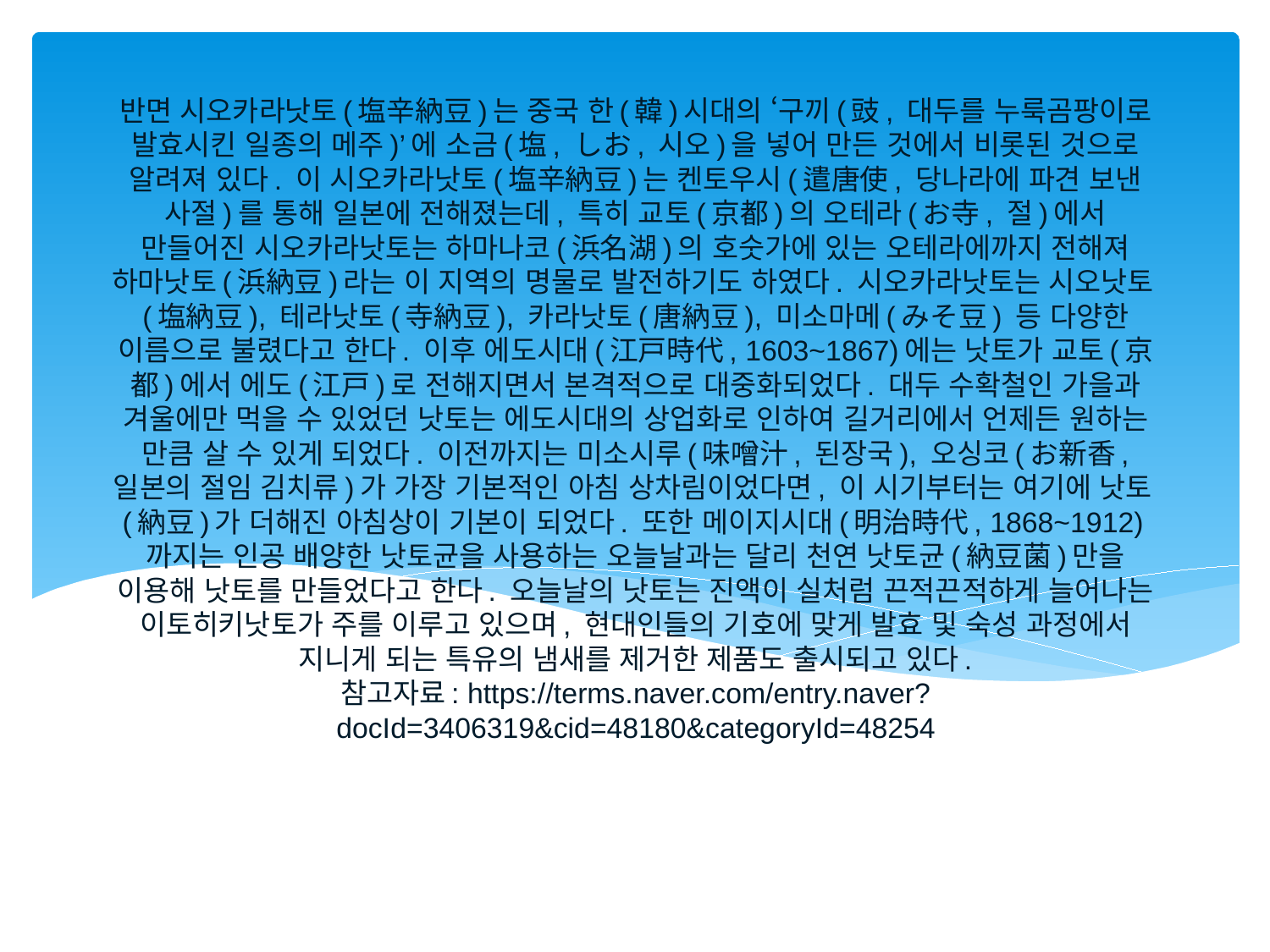

# 반면 시오카라낫토(塩辛納豆)는 중국 한(韓)시대의 ‘구끼(豉, 대두를 누룩곰팡이로 발효시킨 일종의 메주)’에 소금(塩, しお, 시오)을 넣어 만든 것에서 비롯된 것으로 알려져 있다. 이 시오카라낫토(塩辛納豆)는 켄토우시(遣唐使, 당나라에 파견 보낸 사절)를 통해 일본에 전해졌는데, 특히 교토(京都)의 오테라(お寺, 절)에서 만들어진 시오카라낫토는 하마나코(浜名湖)의 호숫가에 있는 오테라에까지 전해져 하마낫토(浜納豆)라는 이 지역의 명물로 발전하기도 하였다. 시오카라낫토는 시오낫토(塩納豆), 테라낫토(寺納豆), 카라낫토(唐納豆), 미소마메(みそ豆) 등 다양한 이름으로 불렸다고 한다. 이후 에도시대(江戸時代, 1603~1867)에는 낫토가 교토(京都)에서 에도(江戸)로 전해지면서 본격적으로 대중화되었다. 대두 수확철인 가을과 겨울에만 먹을 수 있었던 낫토는 에도시대의 상업화로 인하여 길거리에서 언제든 원하는 만큼 살 수 있게 되었다. 이전까지는 미소시루(味噌汁, 된장국), 오싱코(お新香, 일본의 절임 김치류)가 가장 기본적인 아침 상차림이었다면, 이 시기부터는 여기에 낫토(納豆)가 더해진 아침상이 기본이 되었다. 또한 메이지시대(明治時代, 1868~1912)까지는 인공 배양한 낫토균을 사용하는 오늘날과는 달리 천연 낫토균(納豆菌)만을 이용해 낫토를 만들었다고 한다. 오늘날의 낫토는 진액이 실처럼 끈적끈적하게 늘어나는 이토히키낫토가 주를 이루고 있으며, 현대인들의 기호에 맞게 발효 및 숙성 과정에서 지니게 되는 특유의 냄새를 제거한 제품도 출시되고 있다. 참고자료: https://terms.naver.com/entry.naver?docId=3406319&cid=48180&categoryId=48254